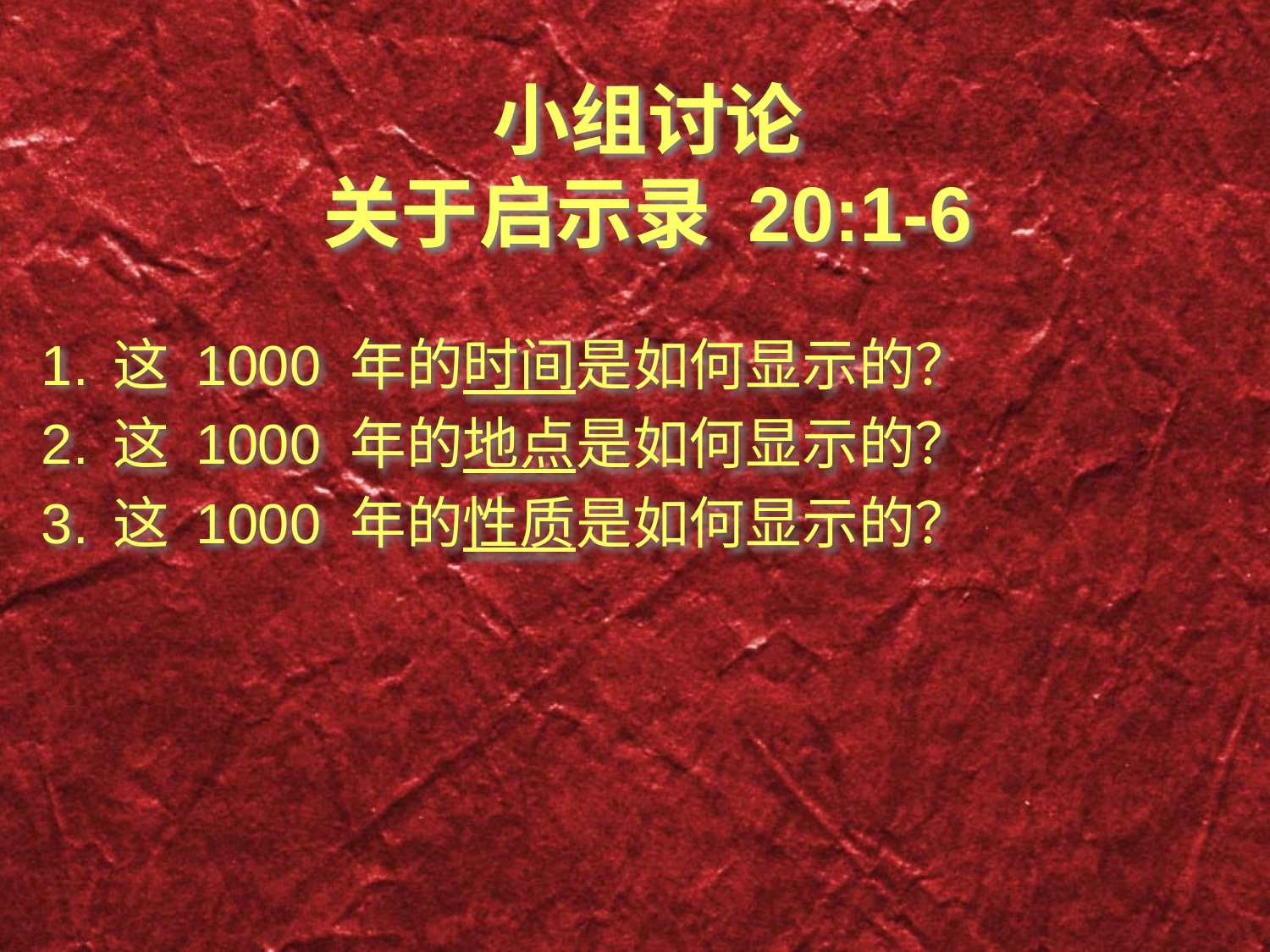

# 小组讨论 关于启示录 20:1-6
这 1000 年的时间是如何显示的？
这 1000 年的地点是如何显示的？
这 1000 年的性质是如何显示的？